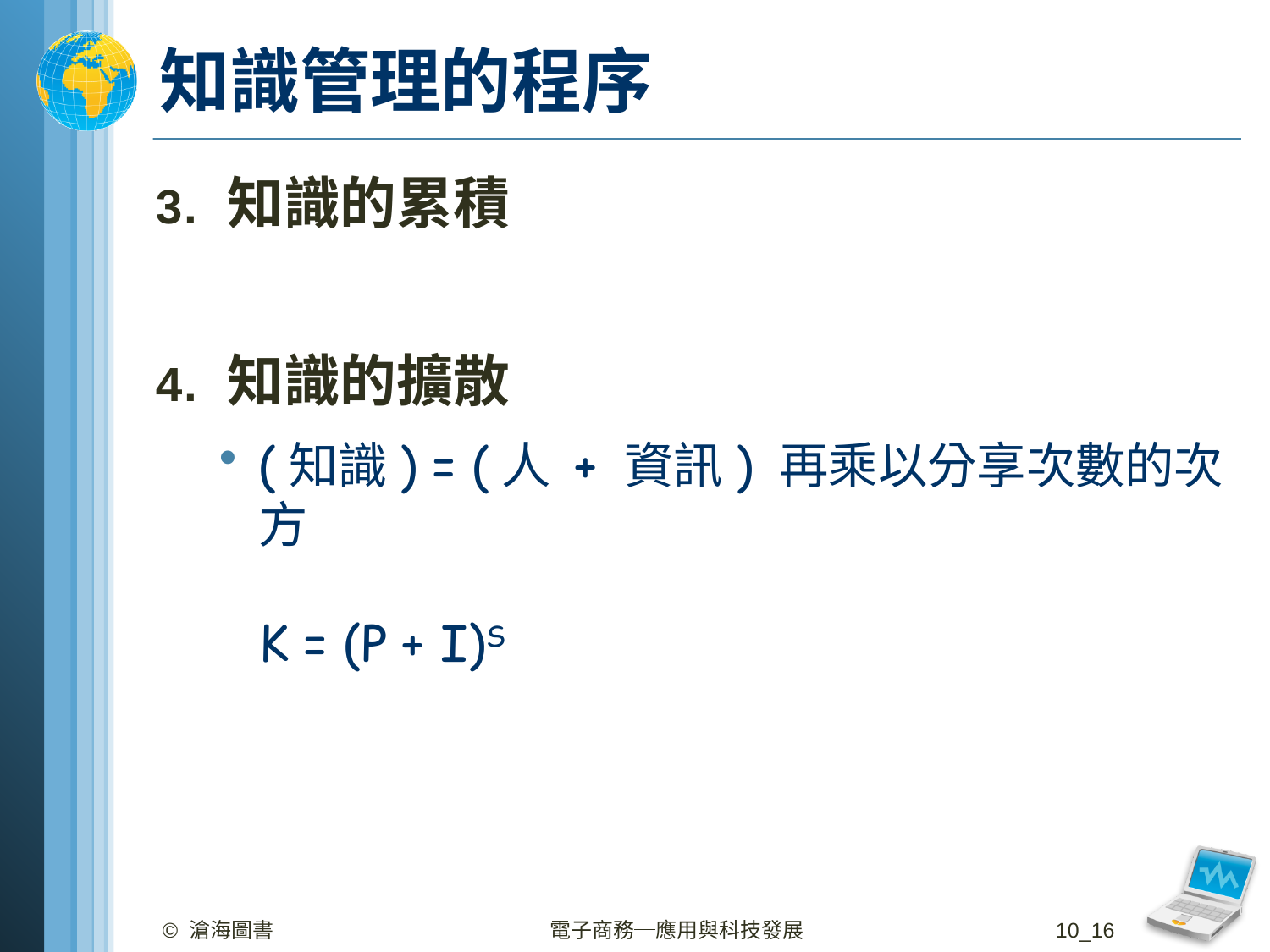

# 知識管理的程序
知識的累積

知識的擴散
(知識) = (人 + 資訊) 再乘以分享次數的次方
K = (P + I)S
© 滄海圖書
電子商務─應用與科技發展
10_16